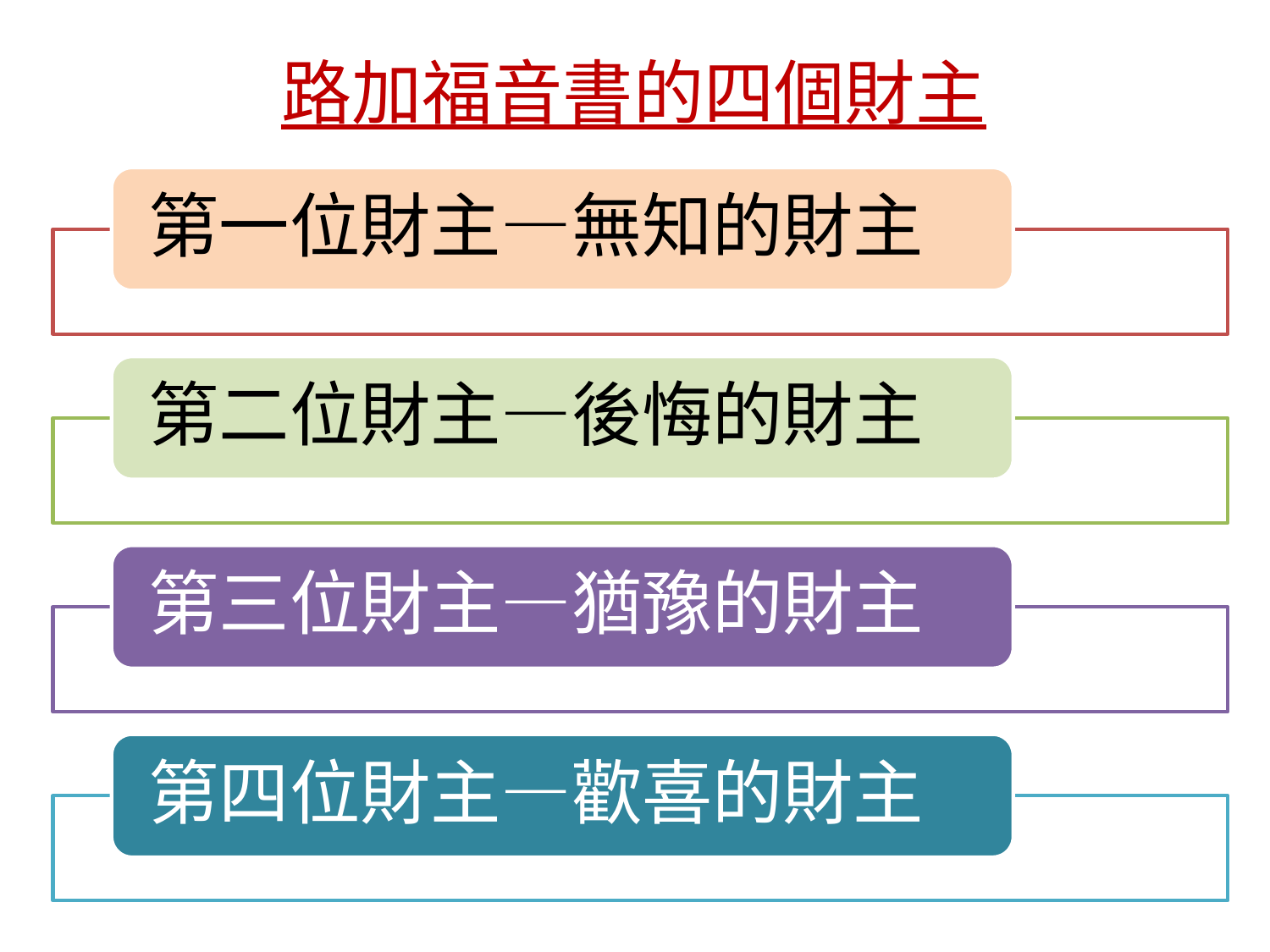

路加福音書的四個財主
第一位財主—無知的財主
第二位財主—後悔的財主
第三位財主—猶豫的財主
第四位財主—歡喜的財主